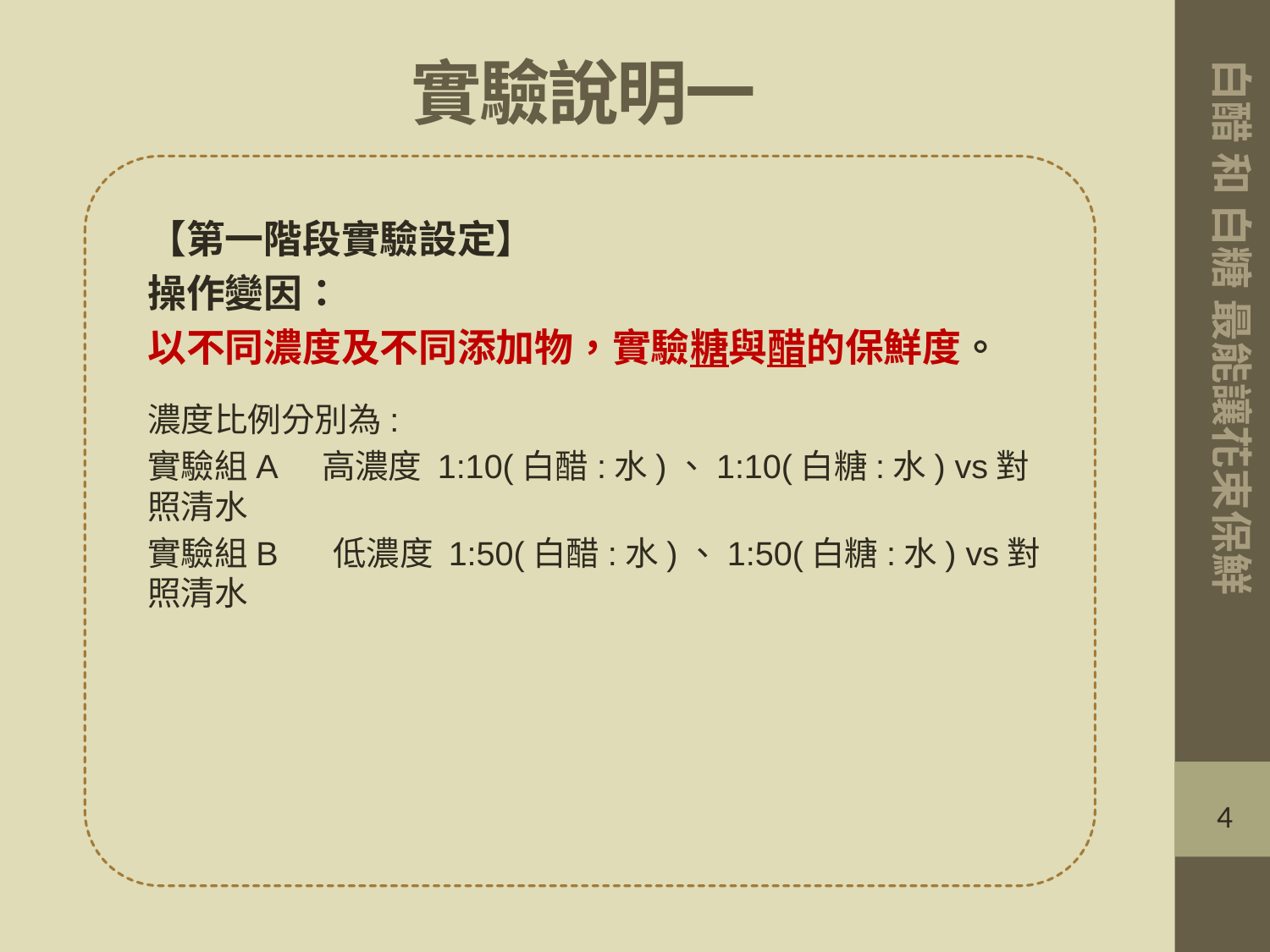

# 實驗說明一
白醋 和 白糖 最能讓花束保鮮

【第一階段實驗設定】
操作變因：
以不同濃度及不同添加物，實驗糖與醋的保鮮度。

濃度比例分別為:
實驗組A    高濃度 1:10(白醋:水)、1:10(白糖:水) vs對照清水
實驗組B     低濃度 1:50(白醋:水)、1:50(白糖:水) vs對照清水

4